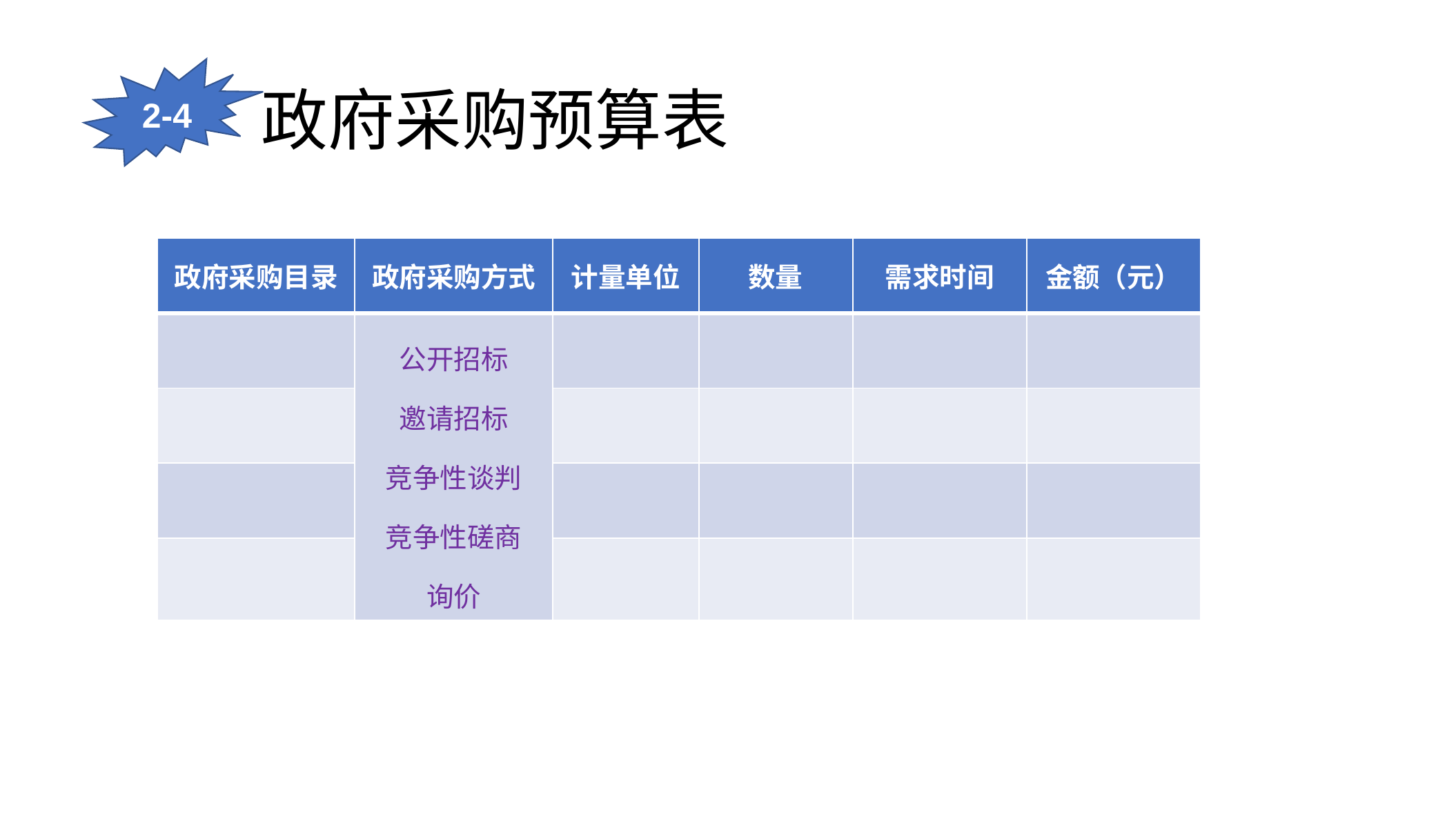

# 政府采购预算表
2-4
| 政府采购目录 | 政府采购方式 | 计量单位 | 数量 | 需求时间 | 金额（元） |
| --- | --- | --- | --- | --- | --- |
|  | 公开招标 邀请招标 竞争性谈判 竞争性磋商 询价 |  |  |  |  |
|  |  |  |  |  |  |
|  |  |  |  |  |  |
|  |  |  |  |  |  |